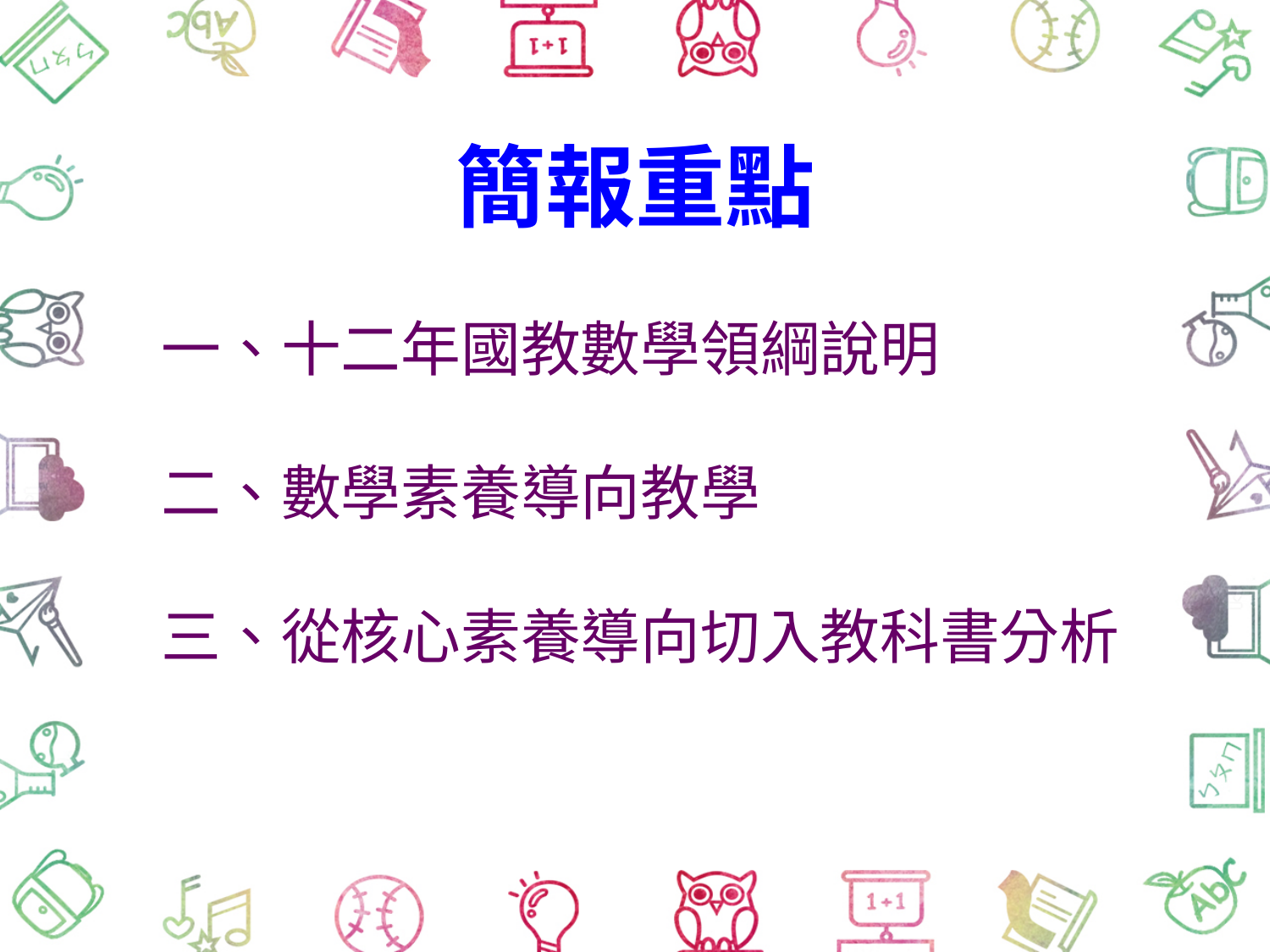

簡報重點
# 一、十二年國教數學領綱說明 二、數學素養導向教學 三、從核心素養導向切入教科書分析